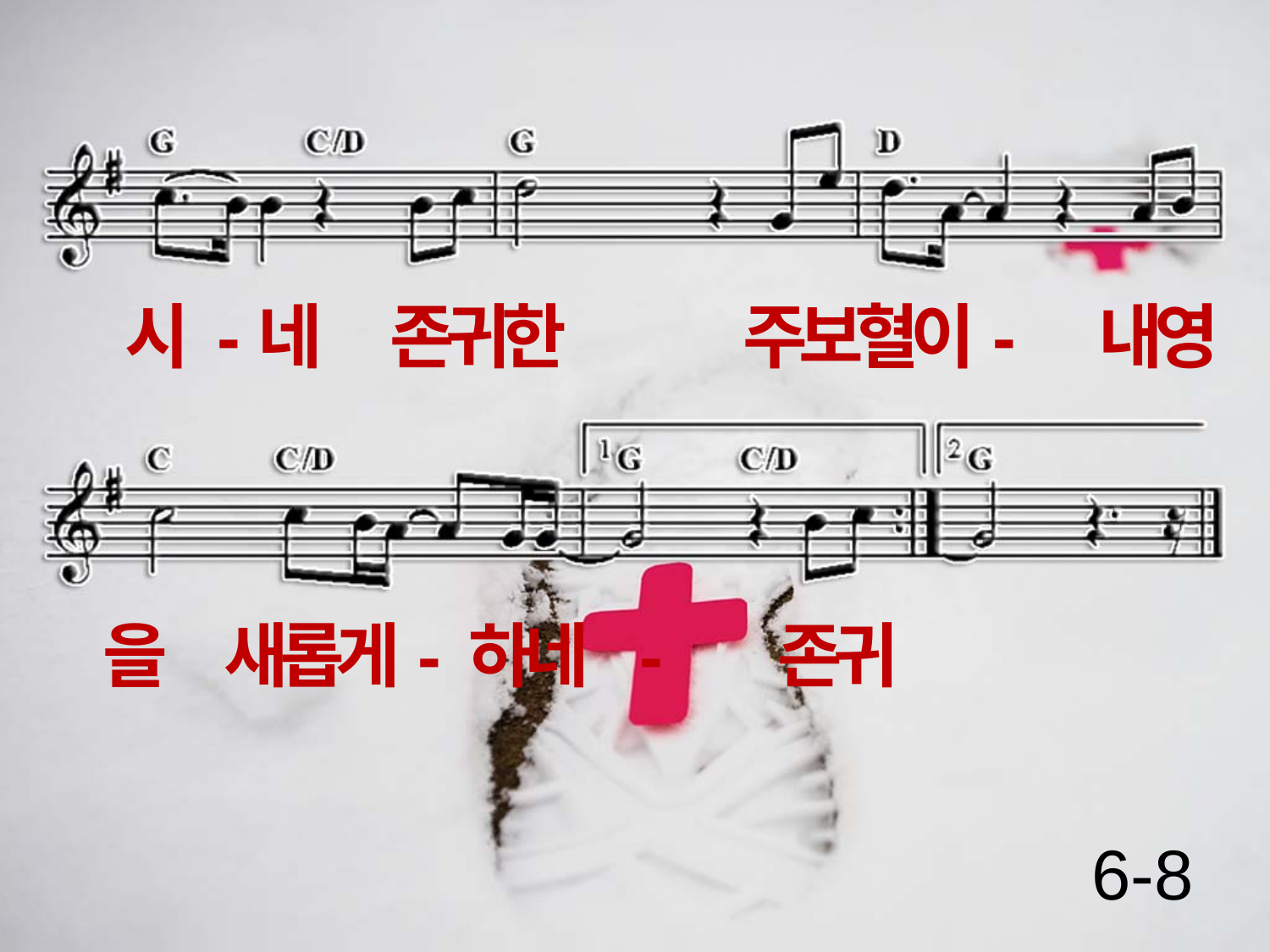

시 -네       존귀한                 주보혈이-      내영
을      새롭게- 하네   -         존귀
6-8